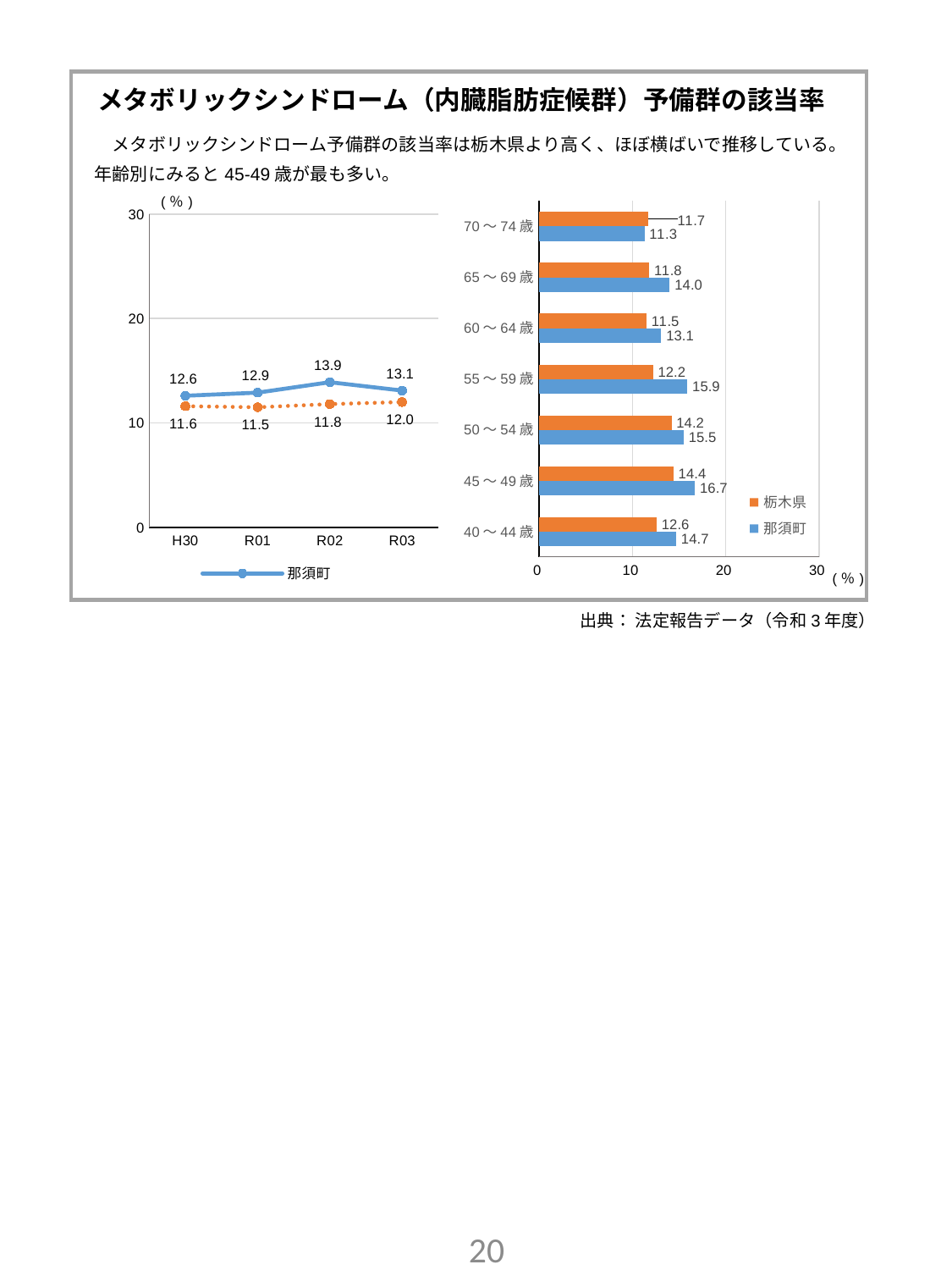

メタボリックシンドローム（内臓脂肪症候群）予備群の該当率
　メタボリックシンドローム予備群の該当率は栃木県より高く、ほぼ横ばいで推移している。年齢別にみると45-49歳が最も多い。

### Chart

| Category | 那須町 | 栃木県 |
|---|---|---|
| 40～44歳 | 14.7 | 12.6 |
| 45～49歳 | 16.7 | 14.4 |
| 50～54歳 | 15.5 | 14.2 |
| 55～59歳 | 15.9 | 12.2 |
| 60～64歳 | 13.1 | 11.5 |
| 65～69歳 | 14.0 | 11.8 |
| 70～74歳 | 11.3 | 11.7 |

### Chart

| Category | 那須町 | 栃木県 |
|---|---|---|
| H30 | 12.6 | 11.6 |
| R01 | 12.9 | 11.5 |
| R02 | 13.9 | 11.8 |
| R03 | 13.1 | 12.0 |
出典： 法定報告データ（令和3年度）
20